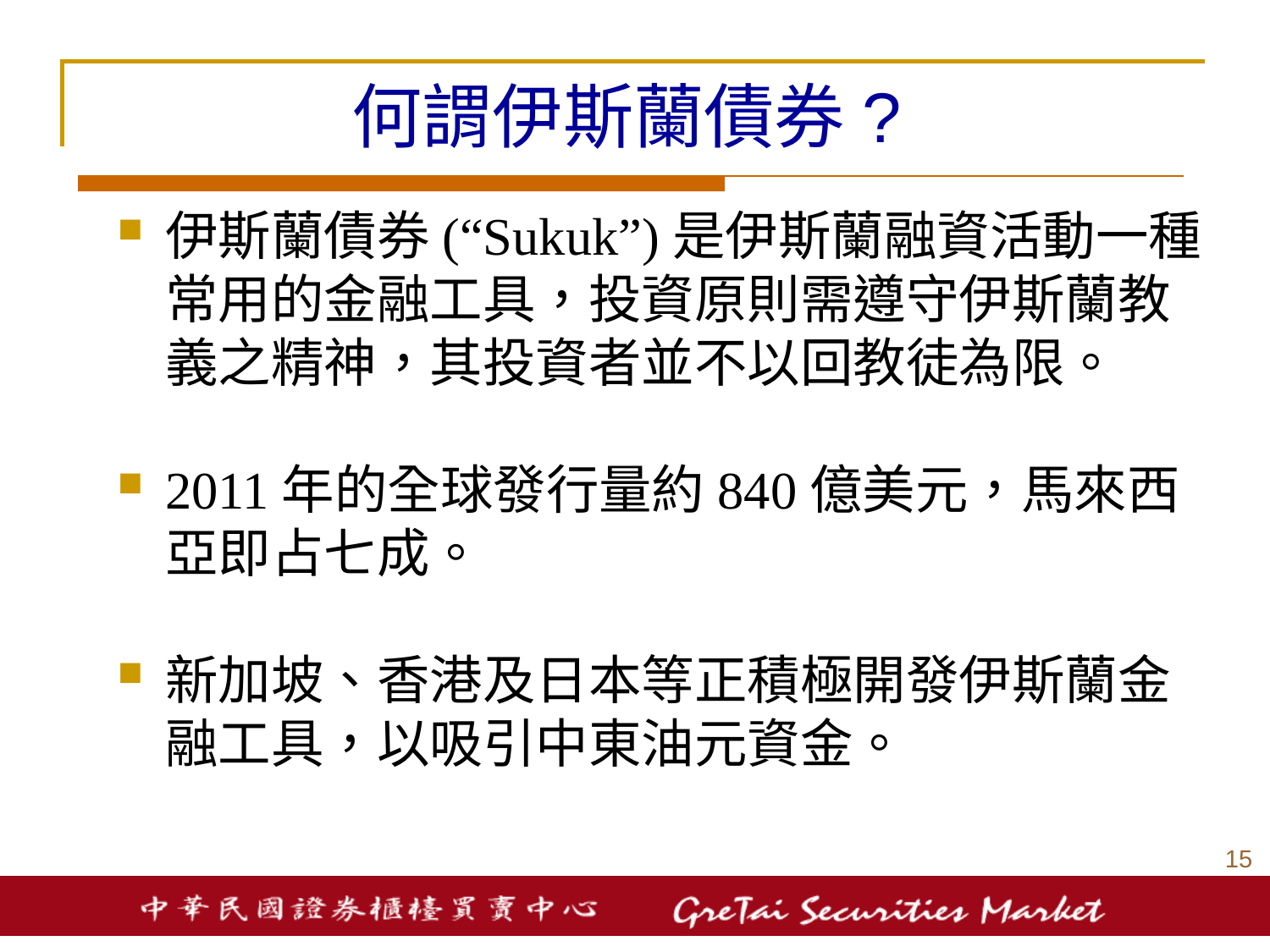

# 何謂伊斯蘭債券?

伊斯蘭債券(“Sukuk”)是伊斯蘭融資活動一種常用的金融工具，投資原則需遵守伊斯蘭教義之精神，其投資者並不以回教徒為限。

2011年的全球發行量約840億美元，馬來西亞即占七成。

新加坡、香港及日本等正積極開發伊斯蘭金融工具，以吸引中東油元資金。

15